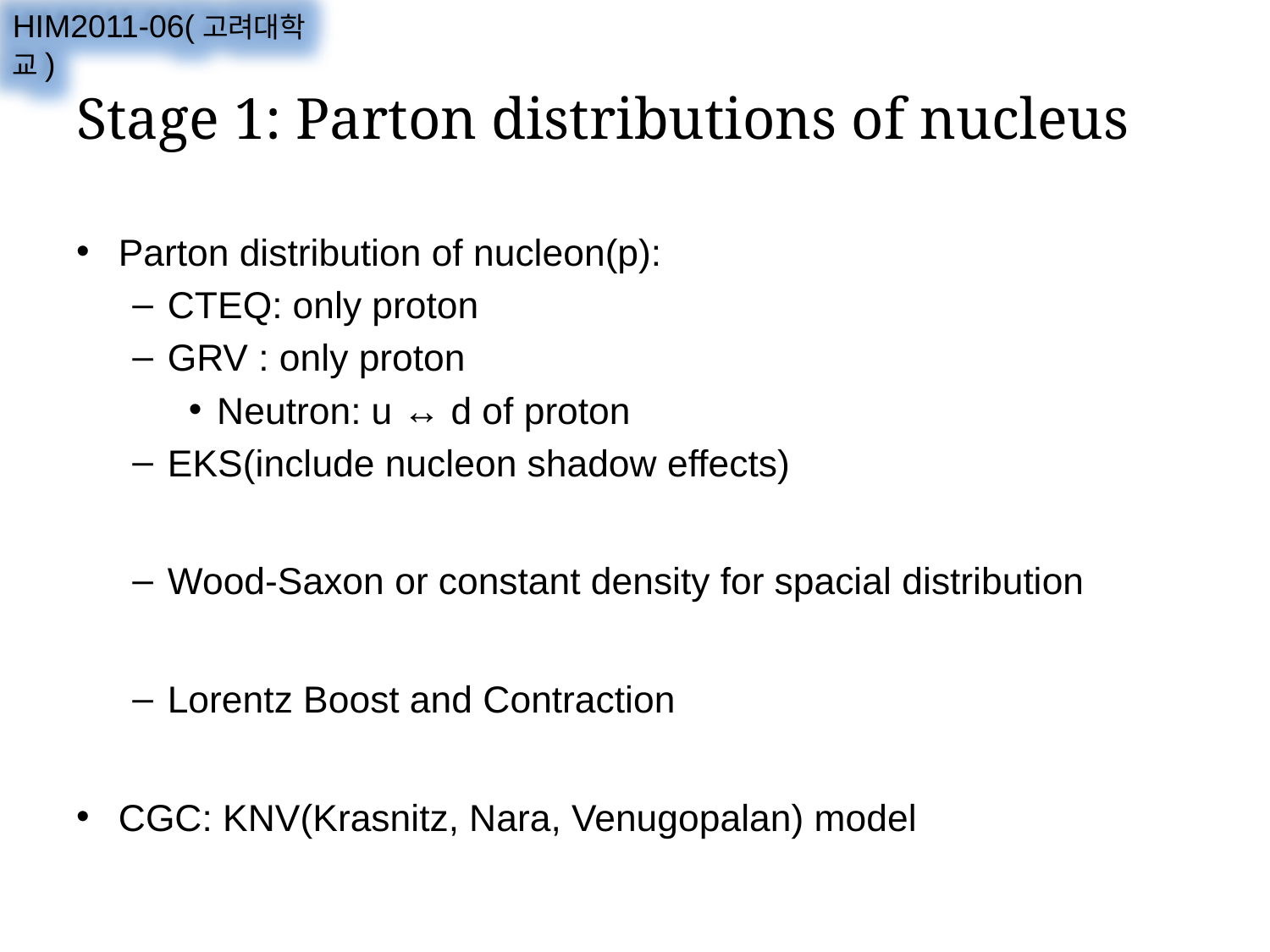

HIM2011-06(고려대학교)
# Stage 1: Parton distributions of nucleus
Parton distribution of nucleon(p):
CTEQ: only proton
GRV : only proton
Neutron: u ↔ d of proton
EKS(include nucleon shadow effects)

Wood-Saxon or constant density for spacial distribution

Lorentz Boost and Contraction

CGC: KNV(Krasnitz, Nara, Venugopalan) model